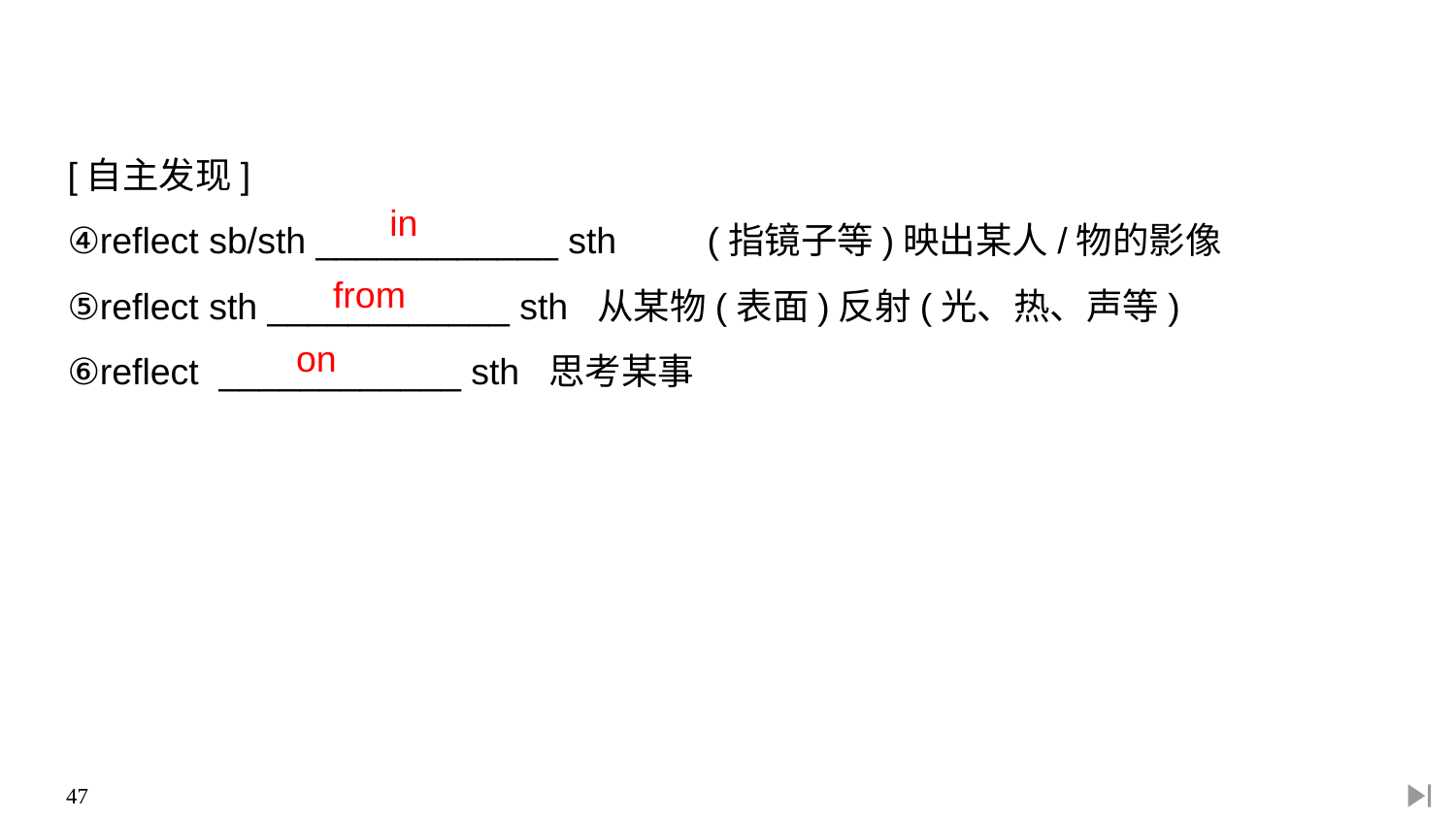

[自主发现]
④reflect sb/sth ____________ sth　　(指镜子等)映出某人/物的影像
⑤reflect sth ____________ sth  从某物(表面)反射(光、热、声等)
⑥reflect  ____________ sth  思考某事
in
from
on